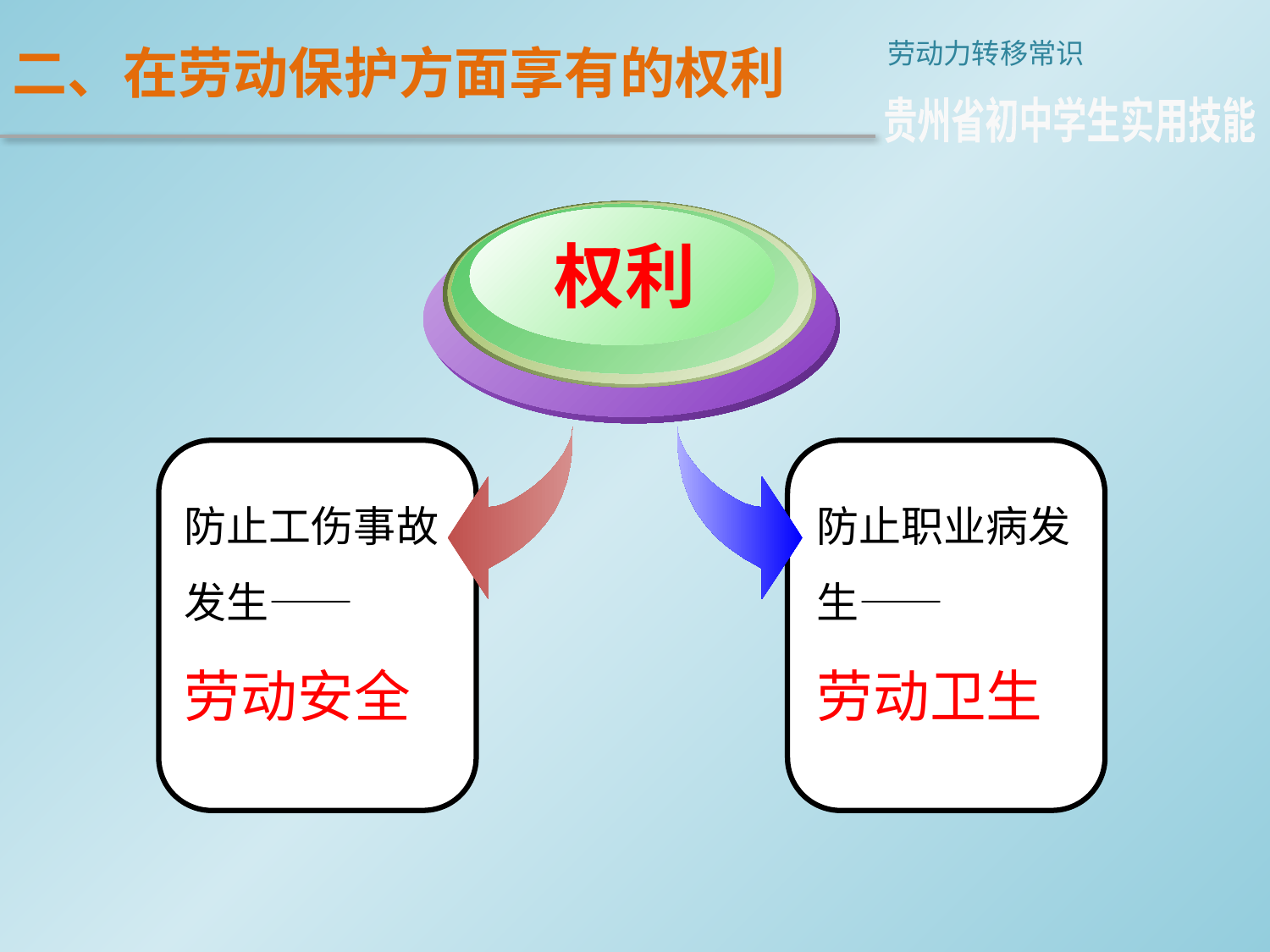

二、在劳动保护方面享有的权利
劳动力转移常识
贵州省初中学生实用技能

权利

防止工伤事故发生——
劳动安全

防止职业病发生——
劳动卫生